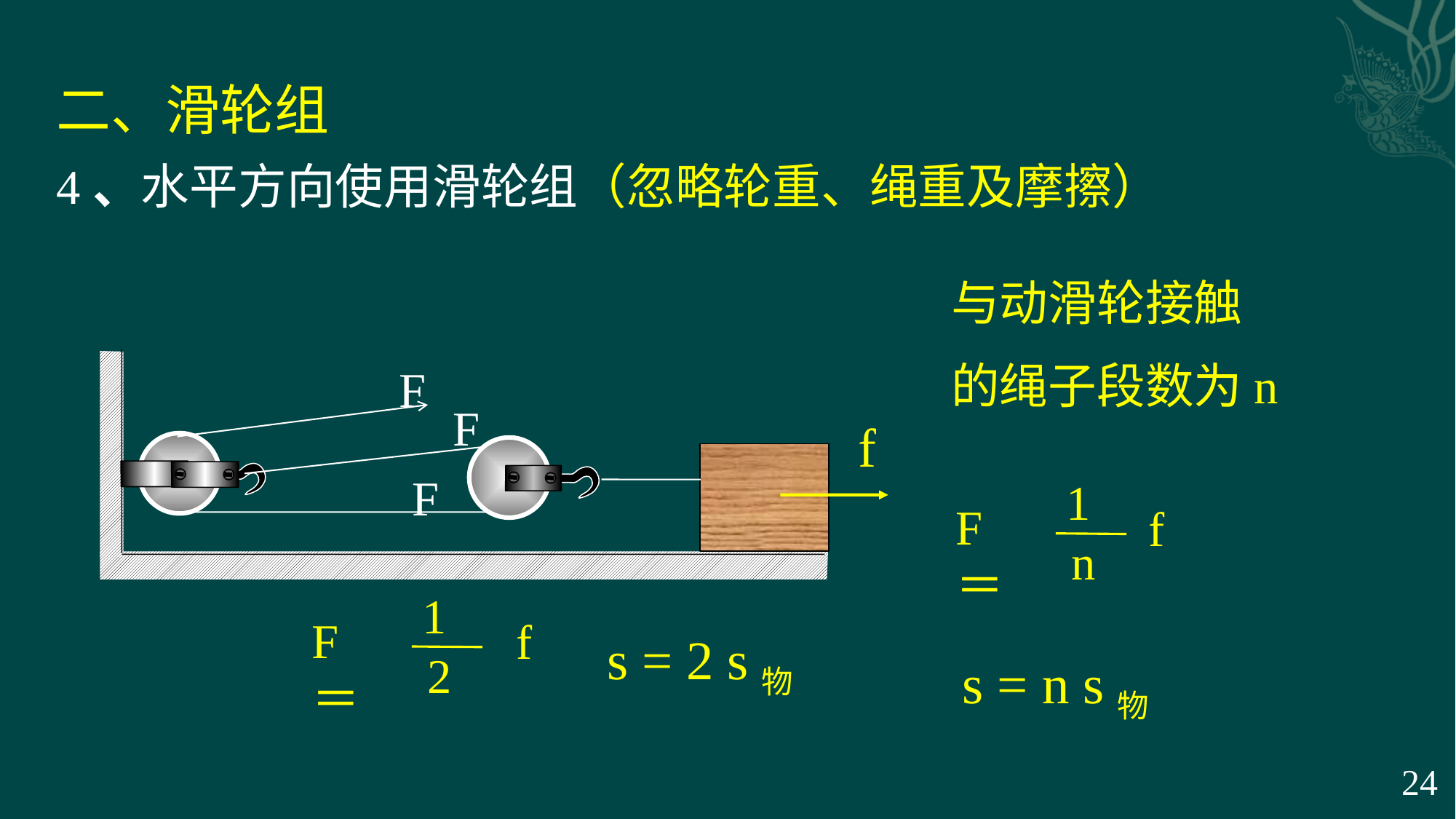

二、滑轮组
4、水平方向使用滑轮组（忽略轮重、绳重及摩擦）
与动滑轮接触
的绳子段数为n
F

F
f
F
1
n

F＝
f

s = 2 s物
1
2

F＝
f
s = n s物
24